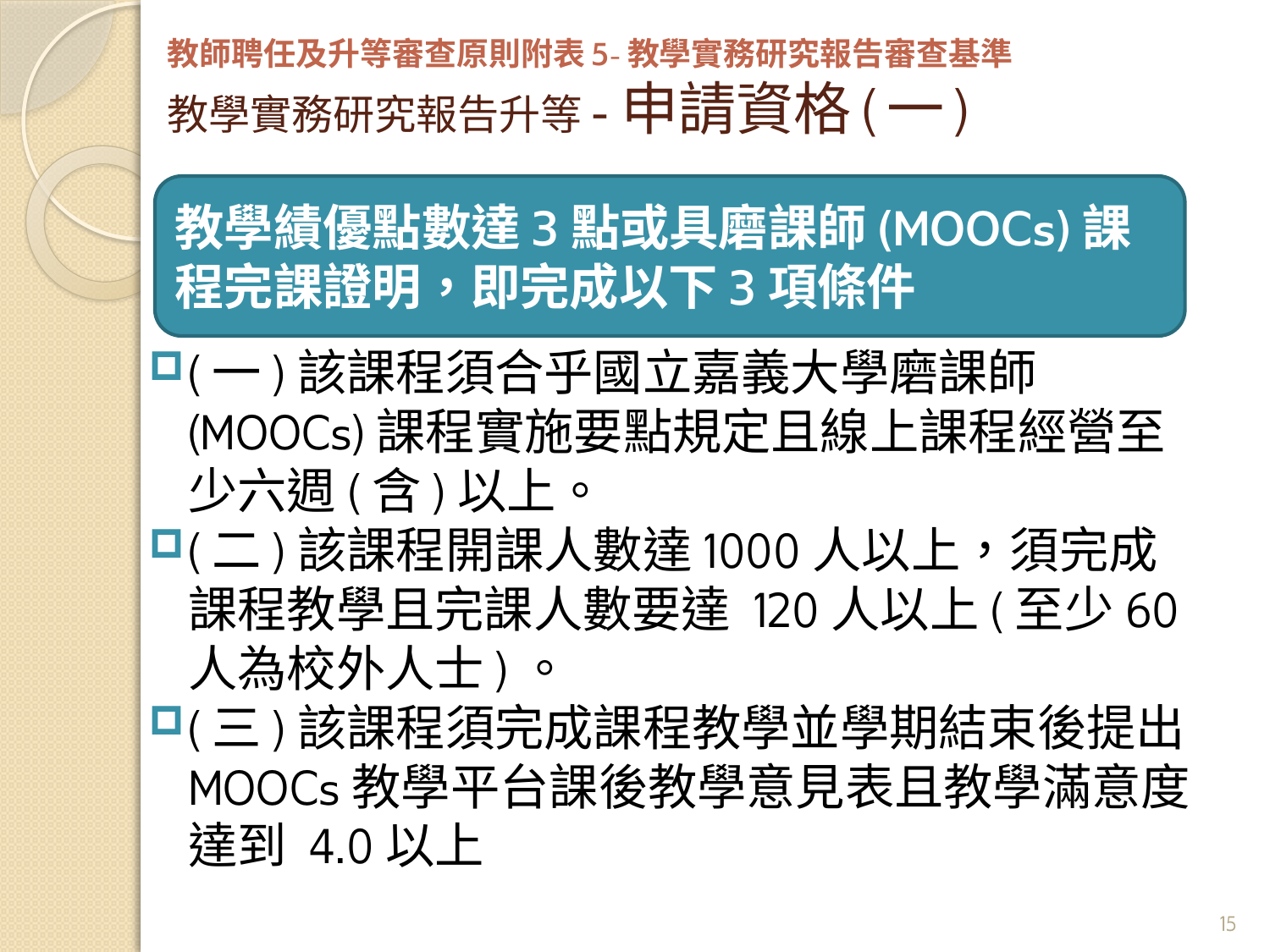

# 教師聘任及升等審查原則附表5-教學實務研究報告審查基準 教學實務研究報告升等-申請資格(一)
教學績優點數達3點或具磨課師(MOOCs)課程完課證明，即完成以下3項條件
(一)該課程須合乎國立嘉義大學磨課師(MOOCs)課程實施要點規定且線上課程經營至少六週(含)以上。
(二)該課程開課人數達1000人以上，須完成課程教學且完課人數要達 120人以上(至少60人為校外人士)。
(三)該課程須完成課程教學並學期結束後提出MOOCs教學平台課後教學意見表且教學滿意度達到 4.0以上

15